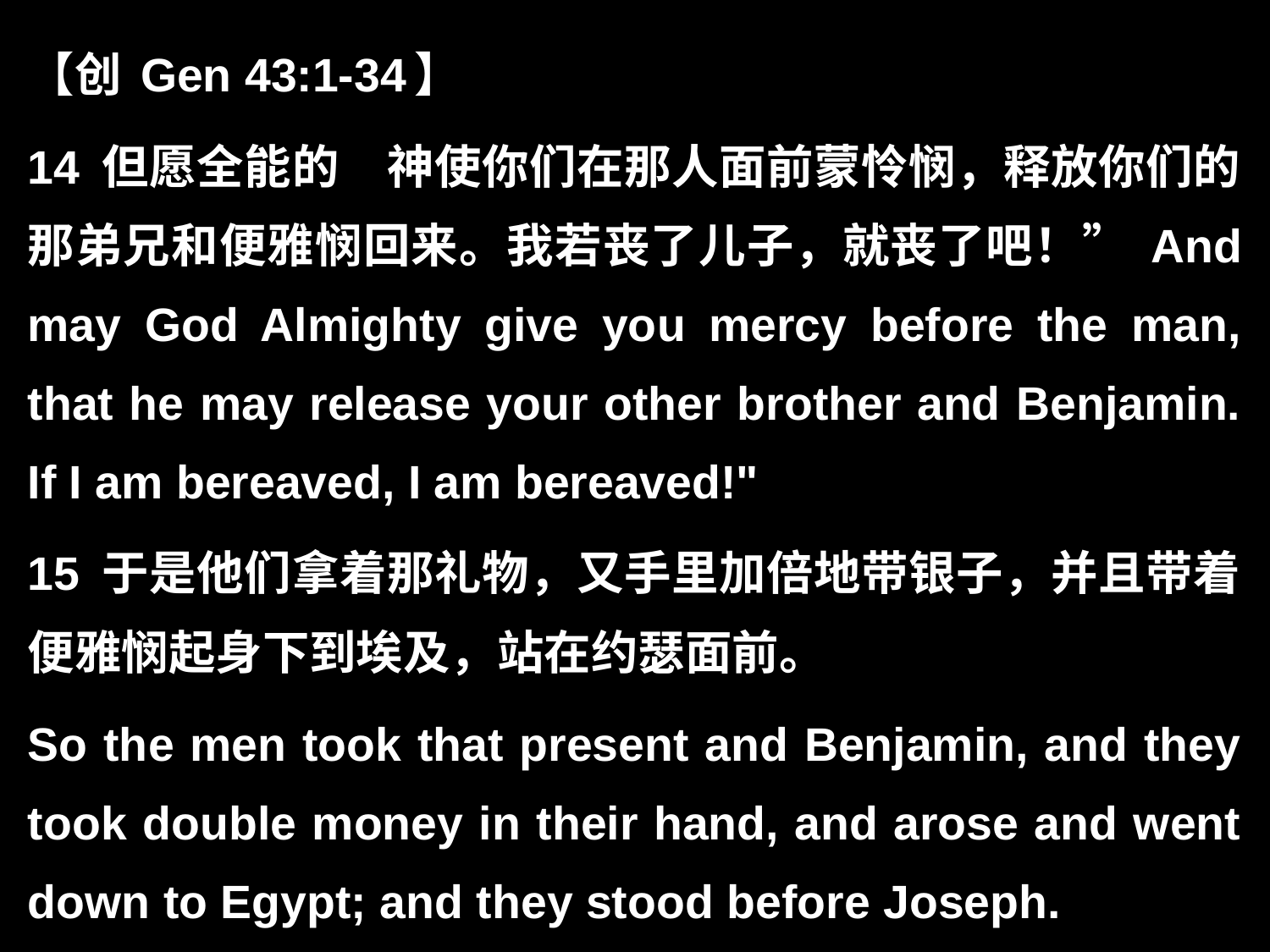

【创 Gen 43:1-34】
14 但愿全能的　神使你们在那人面前蒙怜悯，释放你们的那弟兄和便雅悯回来。我若丧了儿子，就丧了吧！” And may God Almighty give you mercy before the man, that he may release your other brother and Benjamin. If I am bereaved, I am bereaved!"
15 于是他们拿着那礼物，又手里加倍地带银子，并且带着便雅悯起身下到埃及，站在约瑟面前。
So the men took that present and Benjamin, and they took double money in their hand, and arose and went down to Egypt; and they stood before Joseph.